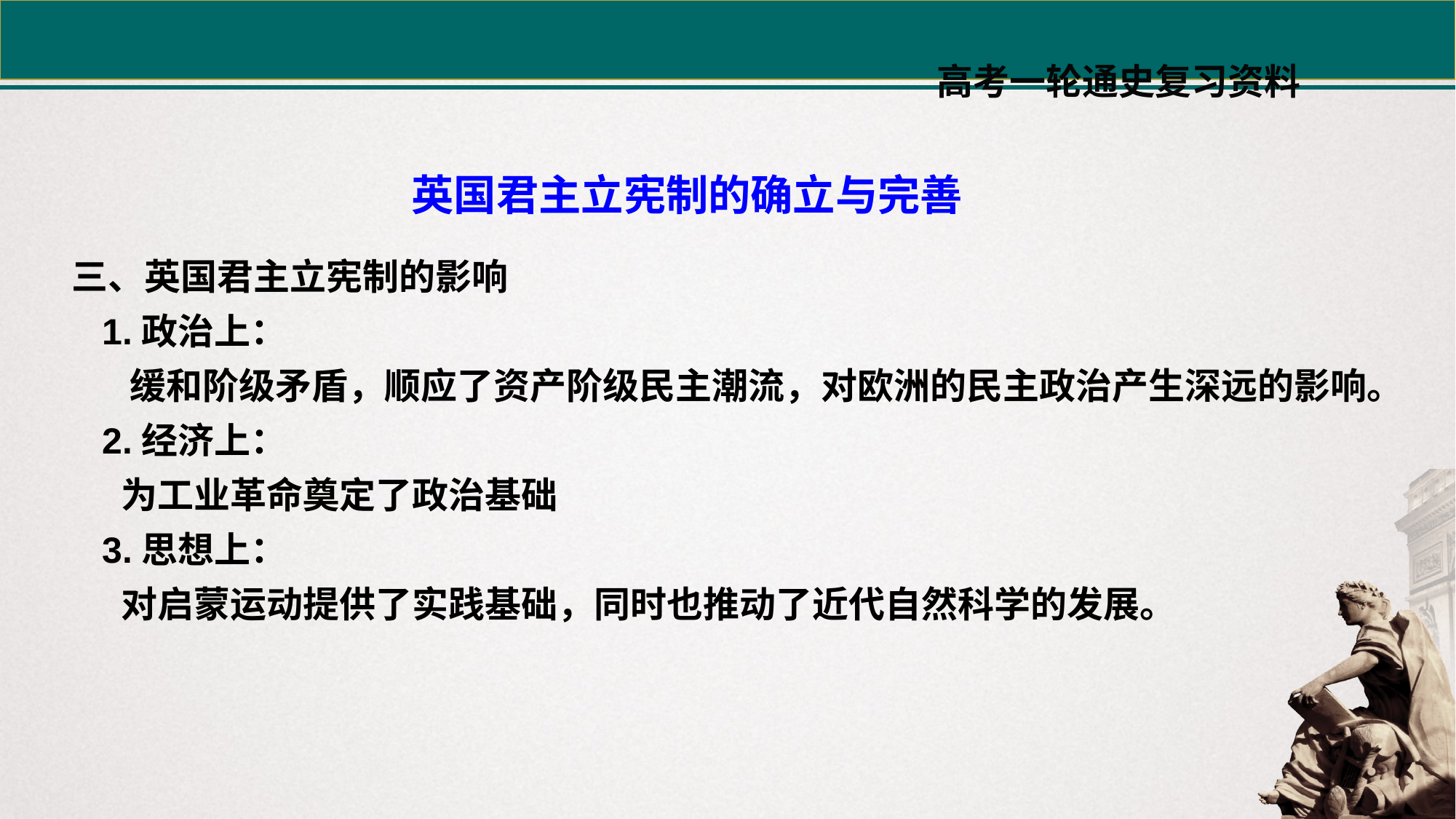

高考一轮通史复习资料
英国君主立宪制的确立与完善
三、英国君主立宪制的影响
   1.政治上：
      缓和阶级矛盾，顺应了资产阶级民主潮流，对欧洲的民主政治产生深远的影响。
   2.经济上：
     为工业革命奠定了政治基础
   3.思想上：
     对启蒙运动提供了实践基础，同时也推动了近代自然科学的发展。